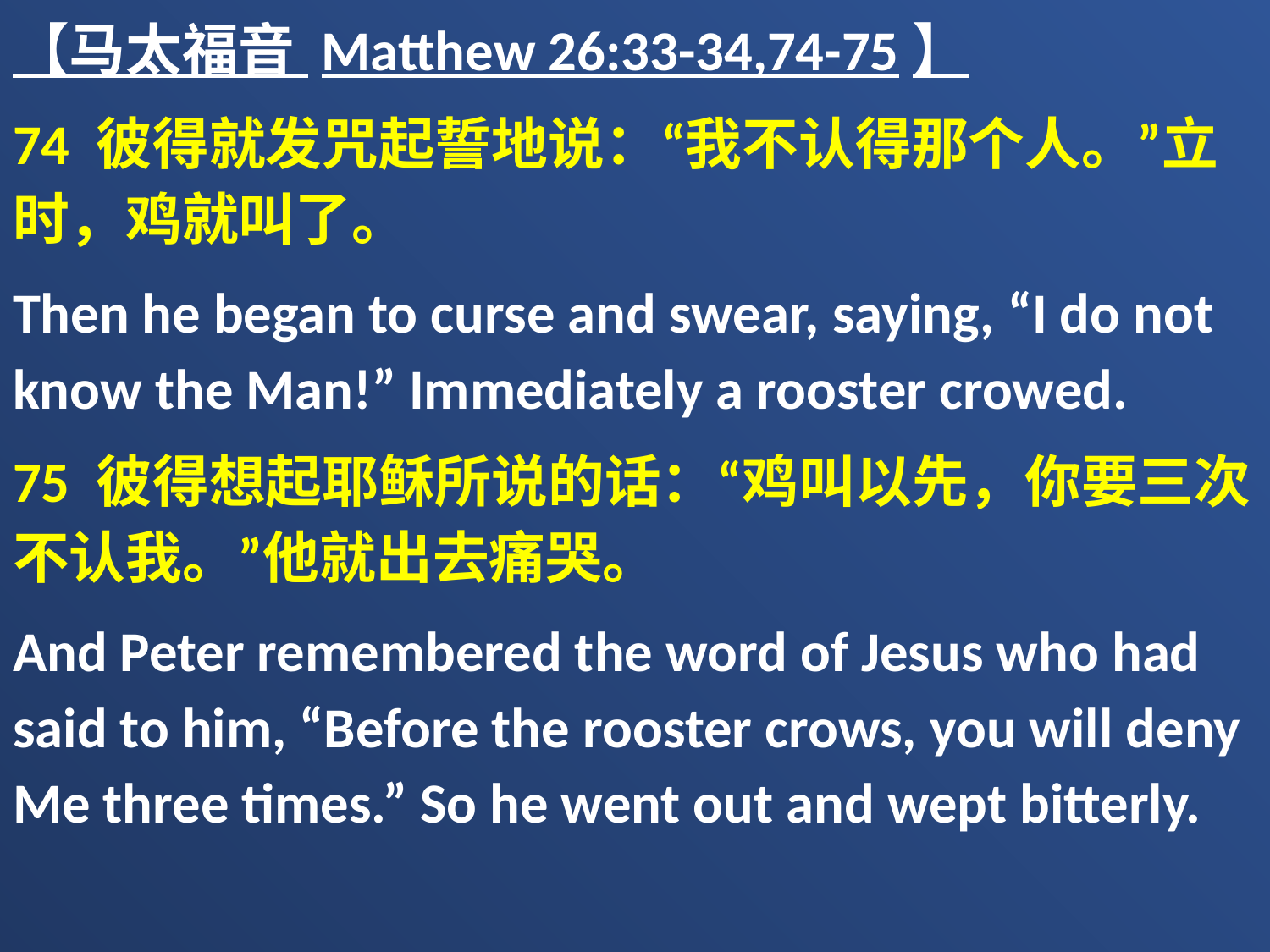

【马太福音 Matthew 26:33-34,74-75】
74 彼得就发咒起誓地说：“我不认得那个人。”立时，鸡就叫了。
Then he began to curse and swear, saying, “I do not know the Man!” Immediately a rooster crowed.
75 彼得想起耶稣所说的话：“鸡叫以先，你要三次不认我。”他就出去痛哭。
And Peter remembered the word of Jesus who had said to him, “Before the rooster crows, you will deny Me three times.” So he went out and wept bitterly.